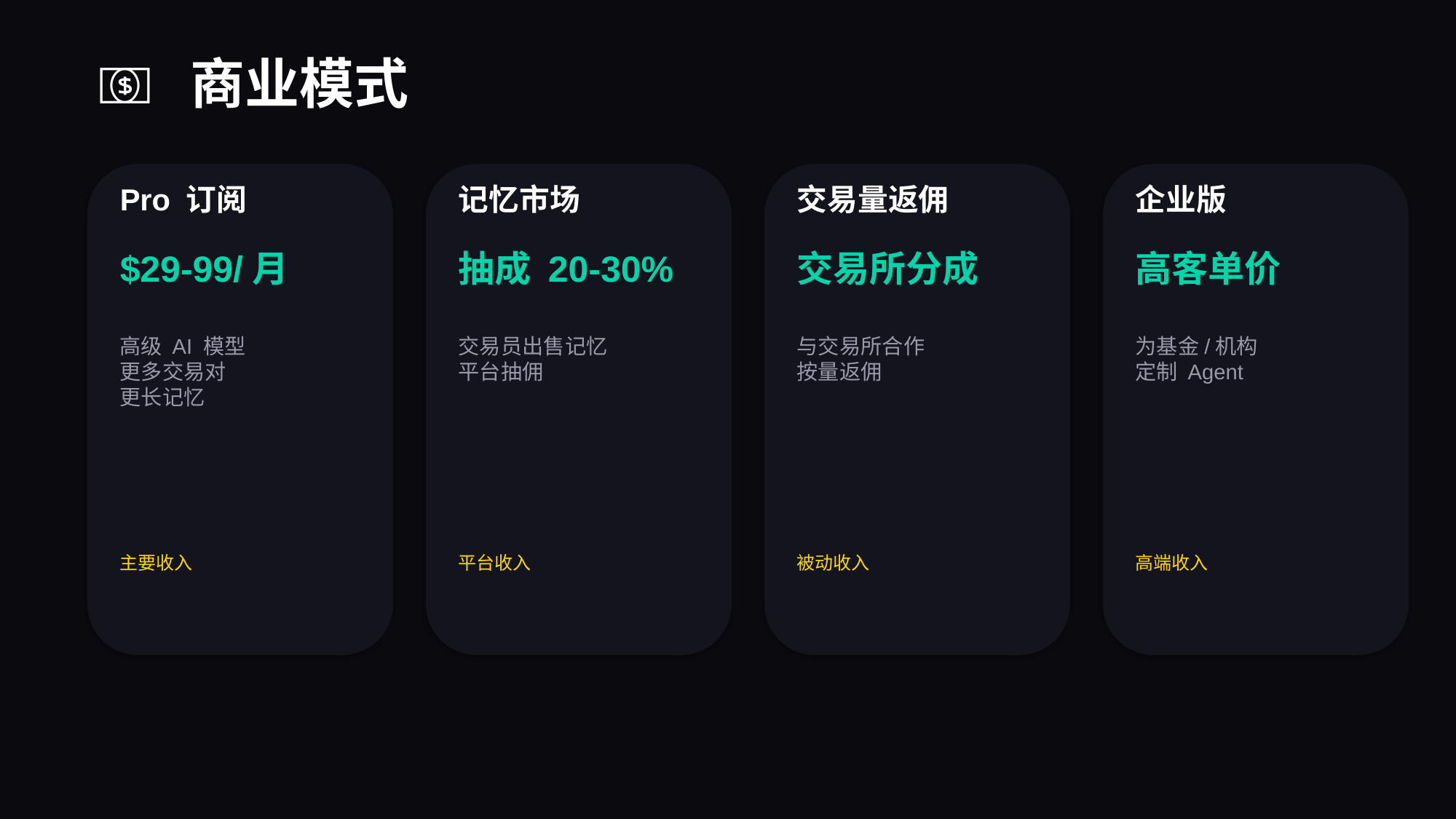

💵  商业模式

Pro 订阅
记忆市场
交易量返佣
企业版
$29-99/月
抽成 20-30%
交易所分成
高客单价
高级 AI 模型
更多交易对
更长记忆
交易员出售记忆
平台抽佣
与交易所合作
按量返佣
为基金/机构
定制 Agent
主要收入
平台收入
被动收入
高端收入